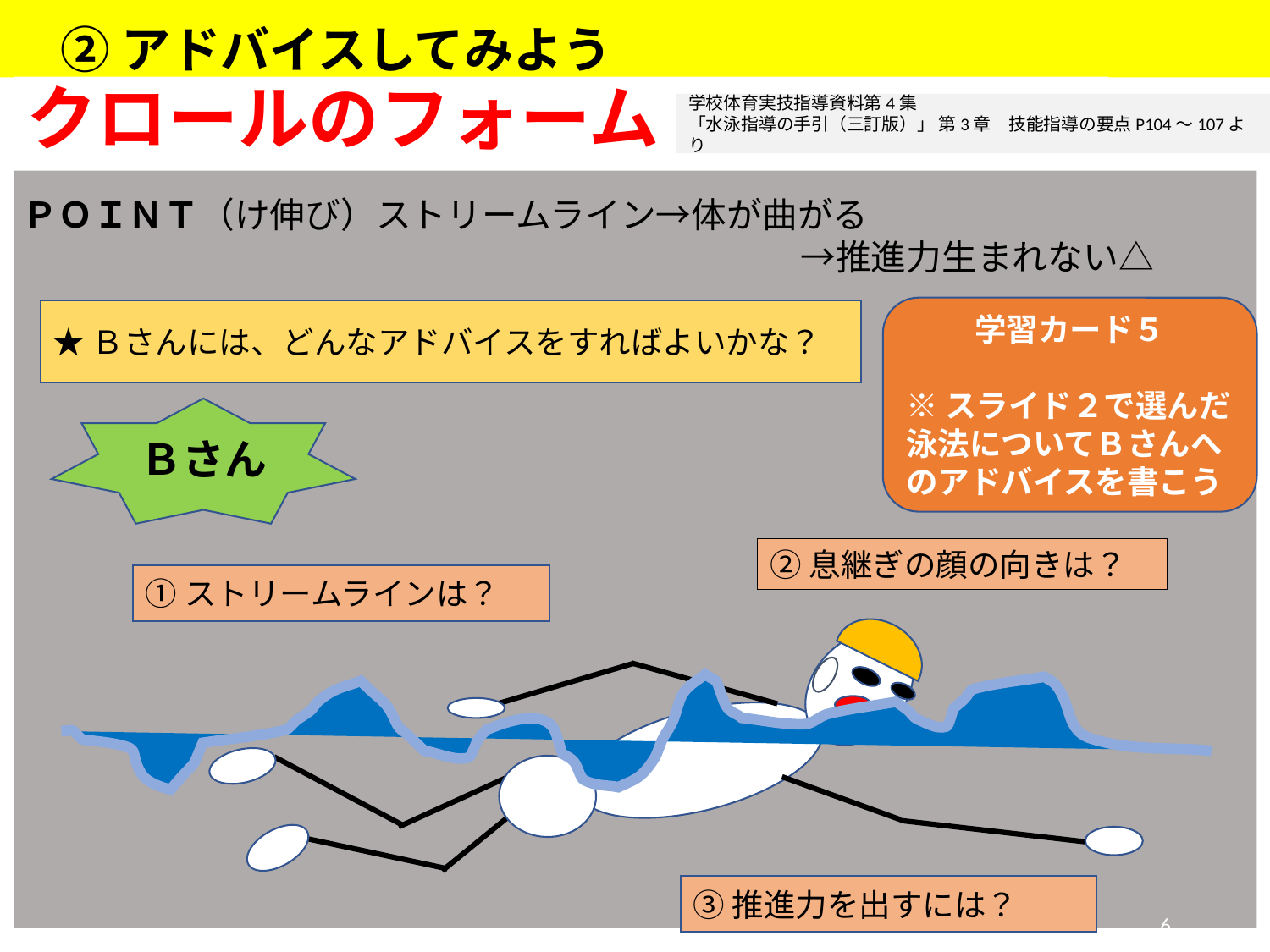

②アドバイスしてみよう
クロールのフォーム
学校体育実技指導資料第4集
「水泳指導の手引（三訂版）」 第3章　技能指導の要点P104～107より

ＰＯＩＮＴ（け伸び）ストリームライン→体が曲がる
　　　　　　　　　　　　　　　　　　　　　　→推進力生まれない△
学習カード５

※スライド２で選んだ泳法についてＢさんへのアドバイスを書こう
★Ｂさんには、どんなアドバイスをすればよいかな？
Ｂさん
②息継ぎの顔の向きは？
①ストリームラインは？

③推進力を出すには？
6